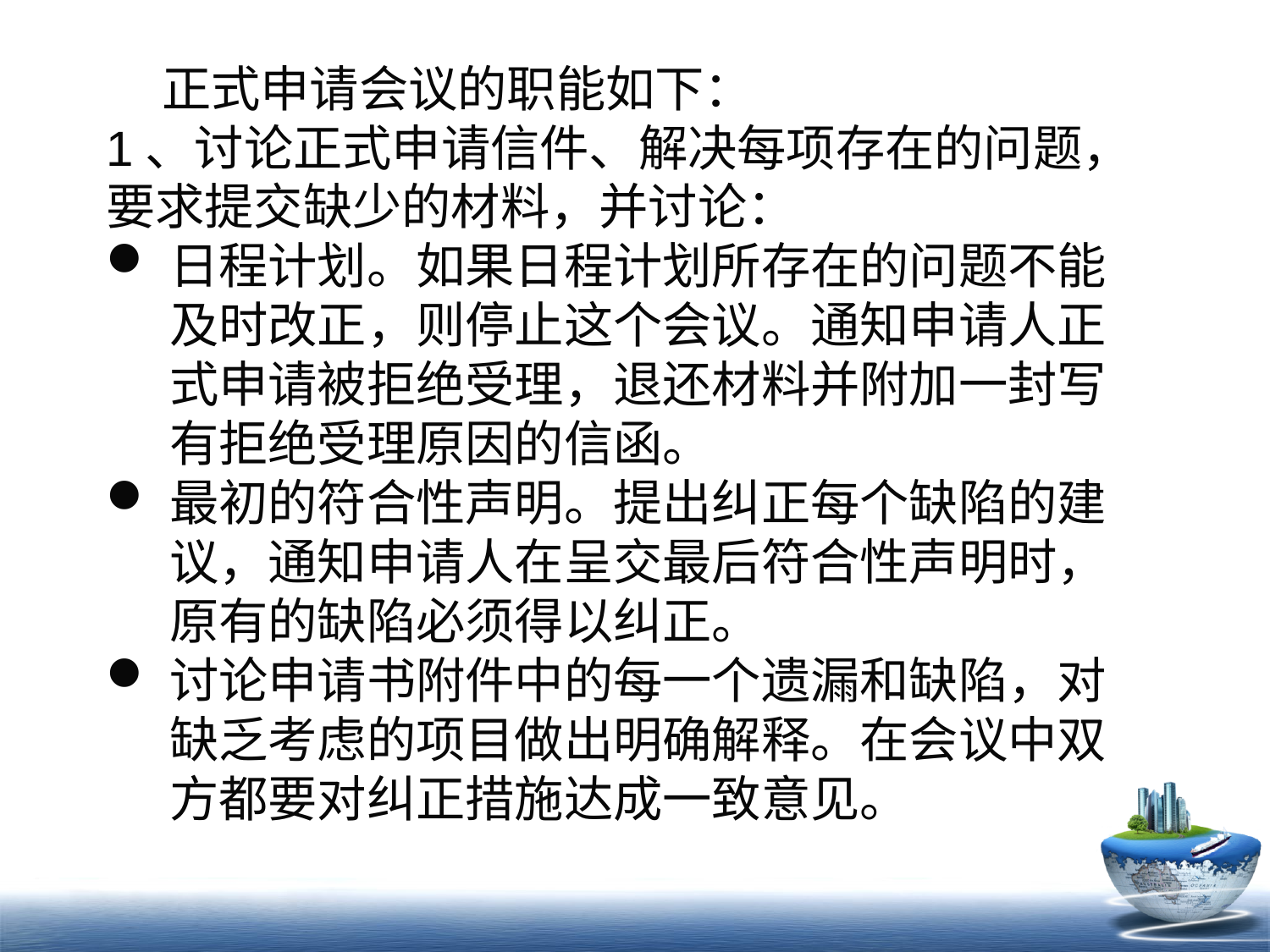

正式申请会议的职能如下：
1、讨论正式申请信件、解决每项存在的问题，要求提交缺少的材料，并讨论：
日程计划。如果日程计划所存在的问题不能及时改正，则停止这个会议。通知申请人正式申请被拒绝受理，退还材料并附加一封写有拒绝受理原因的信函。
最初的符合性声明。提出纠正每个缺陷的建议，通知申请人在呈交最后符合性声明时，原有的缺陷必须得以纠正。
讨论申请书附件中的每一个遗漏和缺陷，对缺乏考虑的项目做出明确解释。在会议中双方都要对纠正措施达成一致意见。